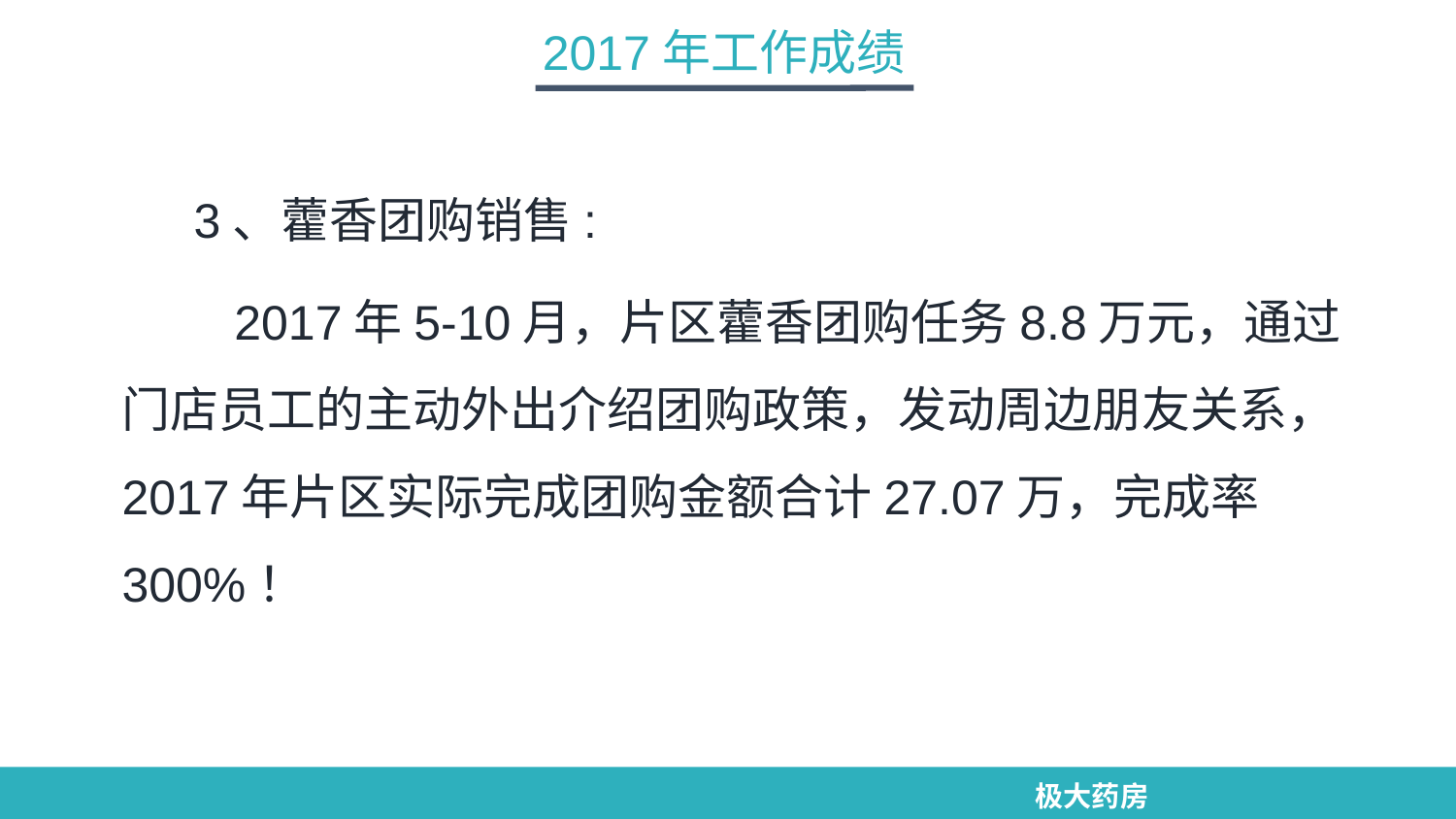

2017年工作成绩
3、藿香团购销售:
   2017年5-10月，片区藿香团购任务8.8万元，通过门店员工的主动外出介绍团购政策，发动周边朋友关系，2017年片区实际完成团购金额合计27.07万，完成率300%！

极大药房